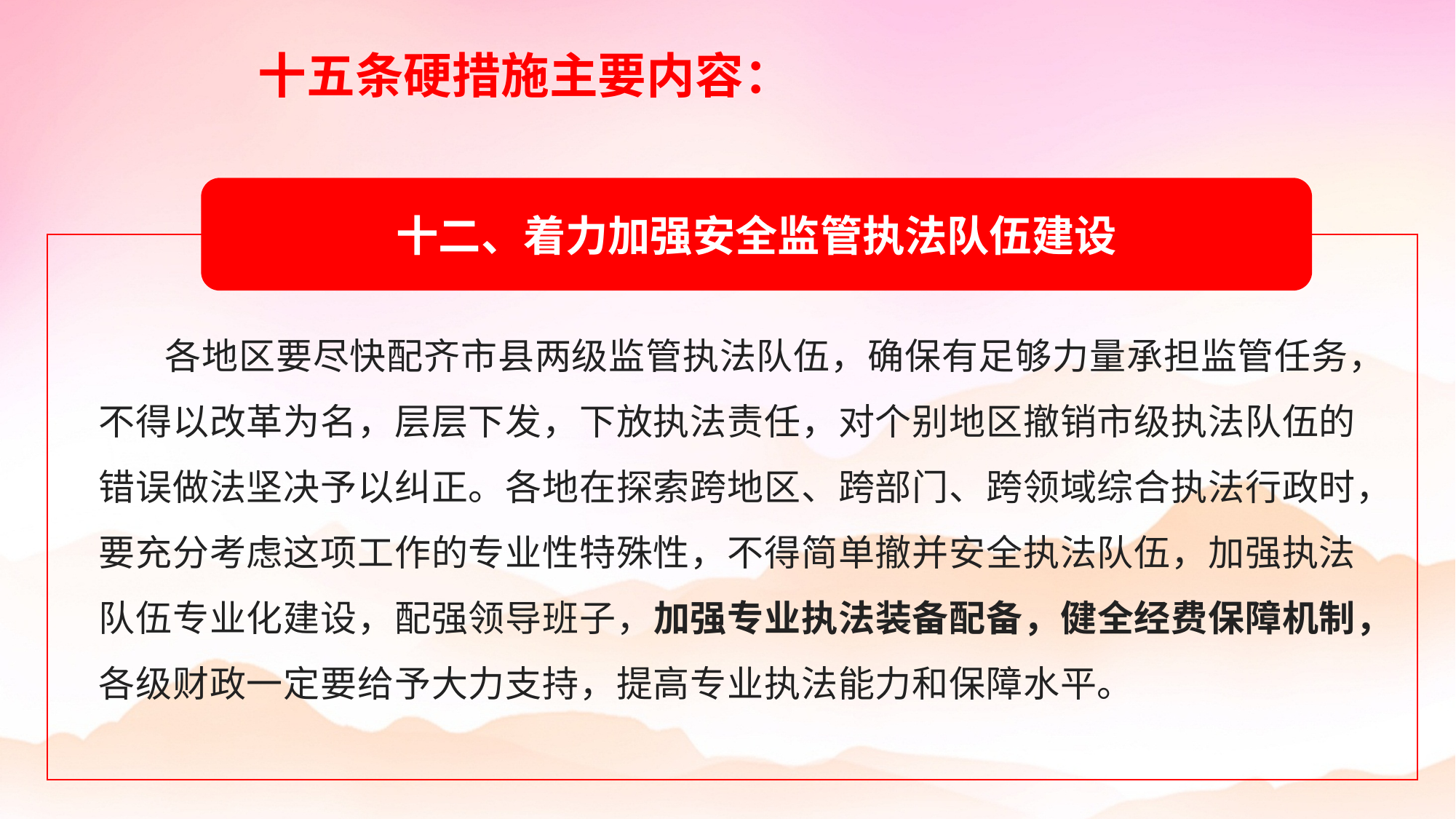

十五条硬措施主要内容：
十二、着力加强安全监管执法队伍建设

 各地区要尽快配齐市县两级监管执法队伍，确保有足够力量承担监管任务，不得以改革为名，层层下发，下放执法责任，对个别地区撤销市级执法队伍的错误做法坚决予以纠正。各地在探索跨地区、跨部门、跨领域综合执法行政时，要充分考虑这项工作的专业性特殊性，不得简单撤并安全执法队伍，加强执法队伍专业化建设，配强领导班子，加强专业执法装备配备，健全经费保障机制，各级财政一定要给予大力支持，提高专业执法能力和保障水平。